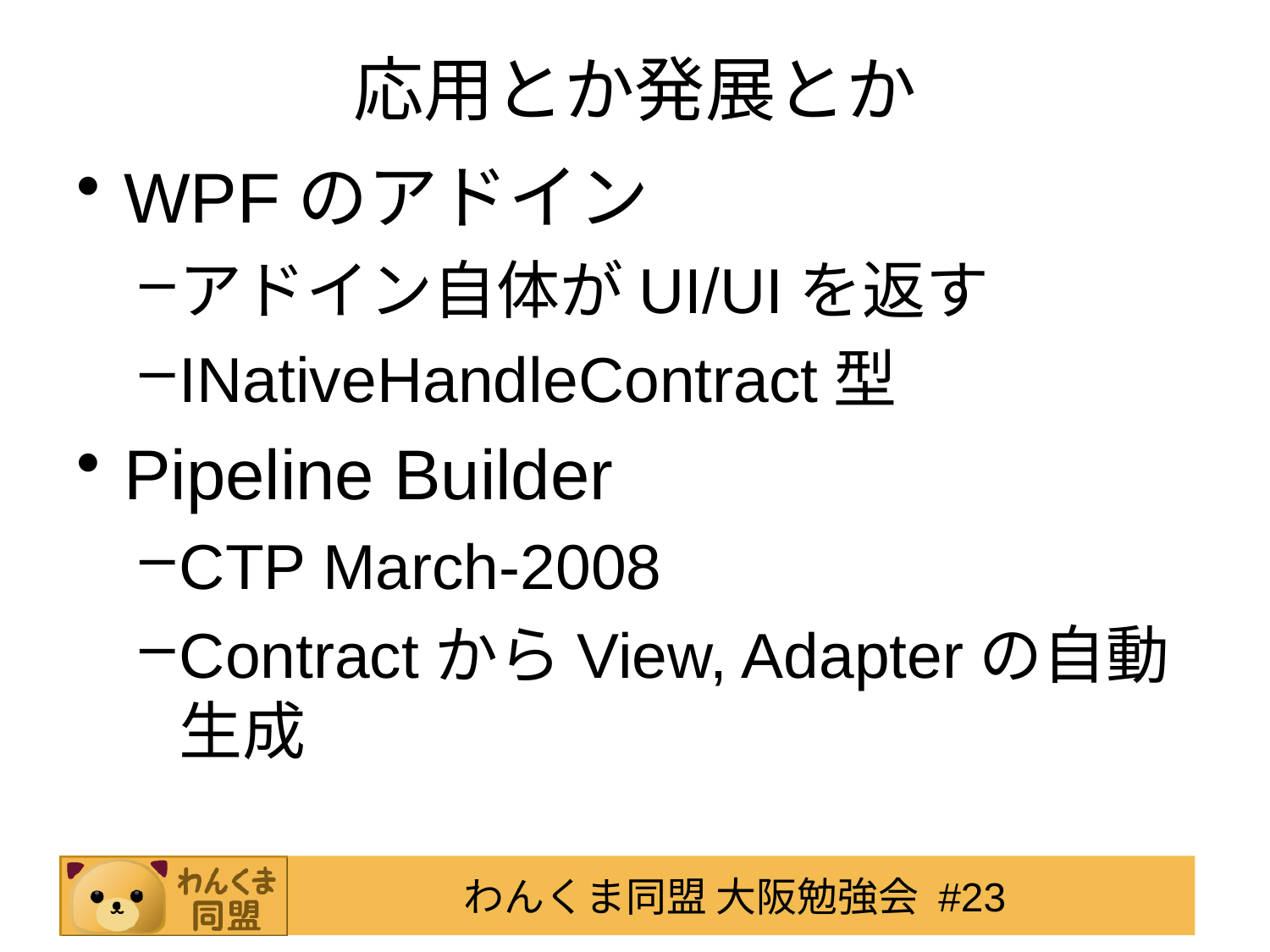

# 応用とか発展とか
WPFのアドイン
アドイン自体がUI/UIを返す
INativeHandleContract型
Pipeline Builder
CTP March-2008
ContractからView, Adapterの自動生成